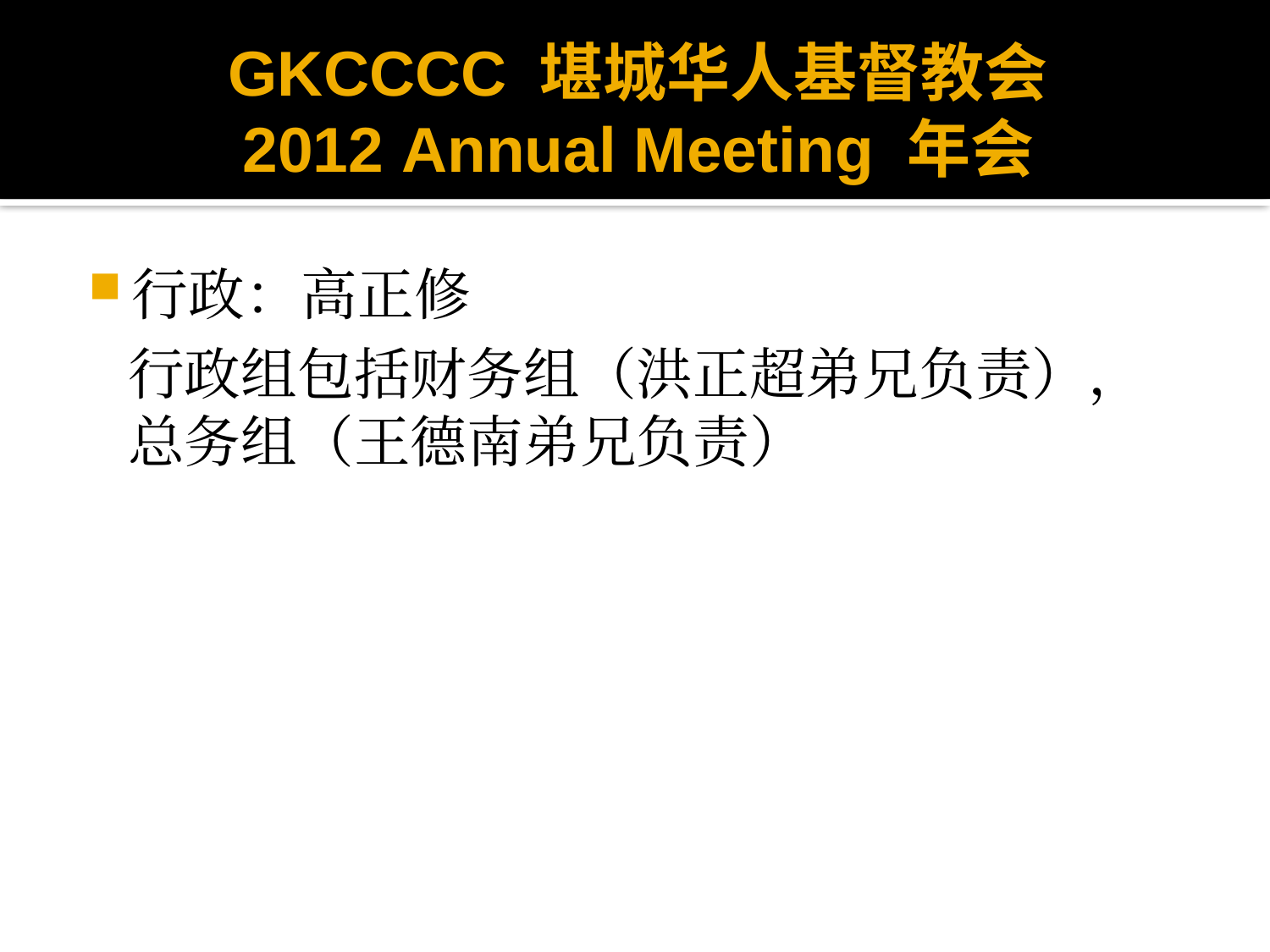

# GKCCCC 堪城华人基督教会 2012 Annual Meeting 年会
行政：高正修
行政组包括财务组（洪正超弟兄负责），总务组（王德南弟兄负责）